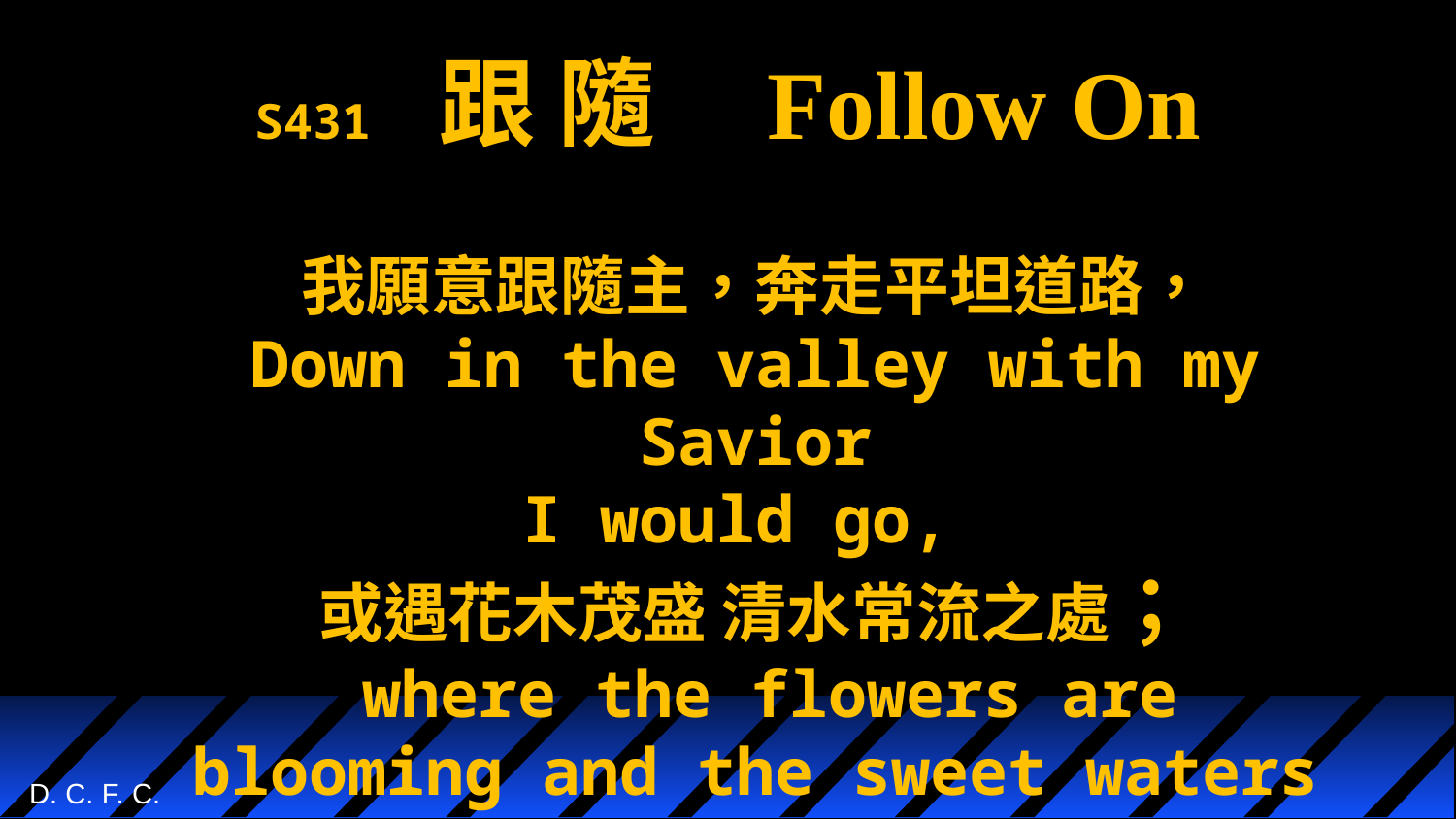

# S431 跟 隨    Follow On
我願意跟隨主，奔走平坦道路，
Down in the valley with my Savior
I would go,
或遇花木茂盛 清水常流之處；
 where the flowers are blooming and the sweet waters flow